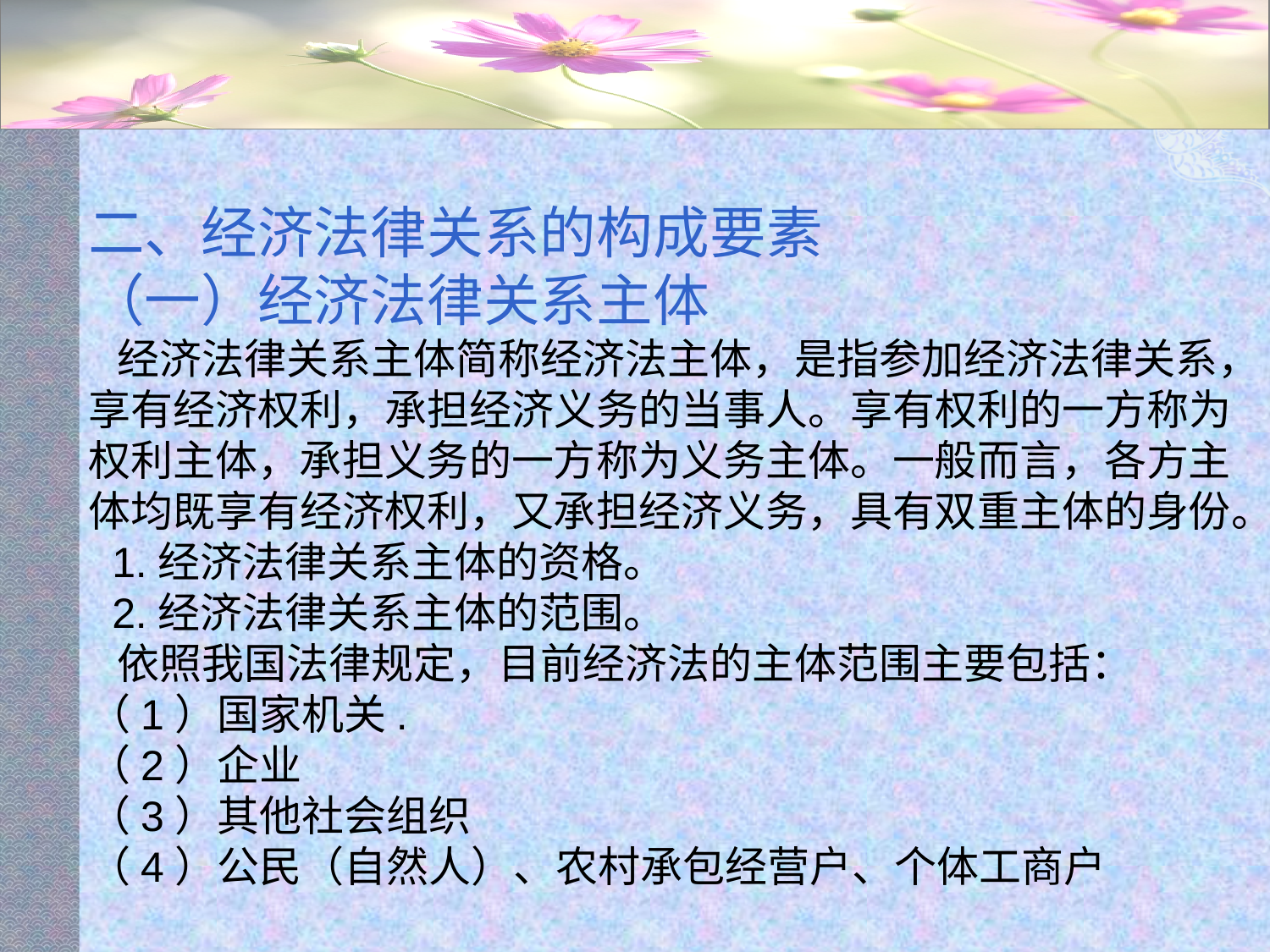

#
二、经济法律关系的构成要素
（一）经济法律关系主体
  经济法律关系主体简称经济法主体，是指参加经济法律关系，享有经济权利，承担经济义务的当事人。享有权利的一方称为权利主体，承担义务的一方称为义务主体。一般而言，各方主体均既享有经济权利，又承担经济义务，具有双重主体的身份。
  1.经济法律关系主体的资格。
  2.经济法律关系主体的范围。
  依照我国法律规定，目前经济法的主体范围主要包括：
（1）国家机关.
（2）企业
（3）其他社会组织
（4）公民（自然人）、农村承包经营户、个体工商户